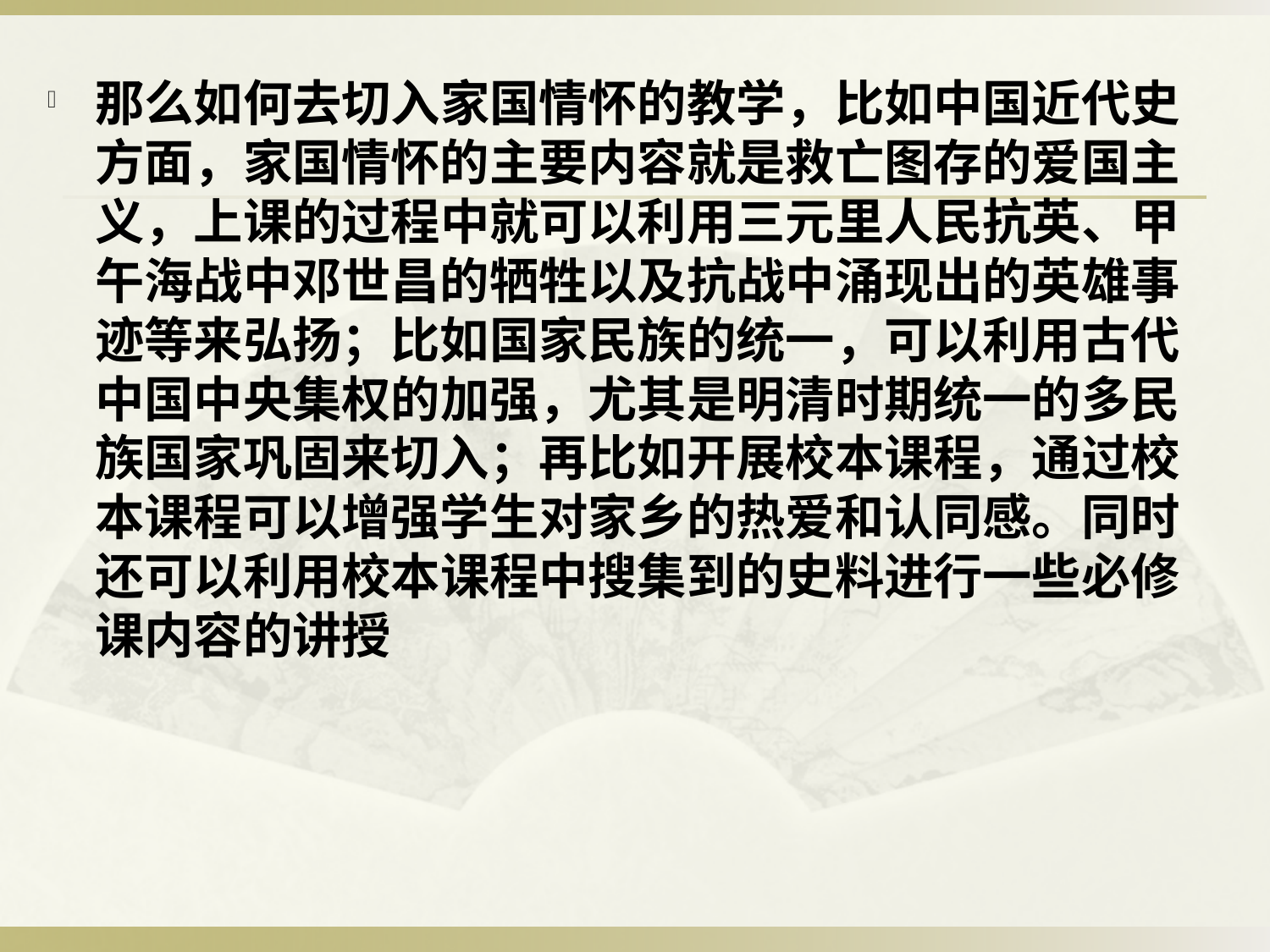

那么如何去切入家国情怀的教学，比如中国近代史方面，家国情怀的主要内容就是救亡图存的爱国主义，上课的过程中就可以利用三元里人民抗英、甲午海战中邓世昌的牺牲以及抗战中涌现出的英雄事迹等来弘扬；比如国家民族的统一，可以利用古代中国中央集权的加强，尤其是明清时期统一的多民族国家巩固来切入；再比如开展校本课程，通过校本课程可以增强学生对家乡的热爱和认同感。同时还可以利用校本课程中搜集到的史料进行一些必修课内容的讲授